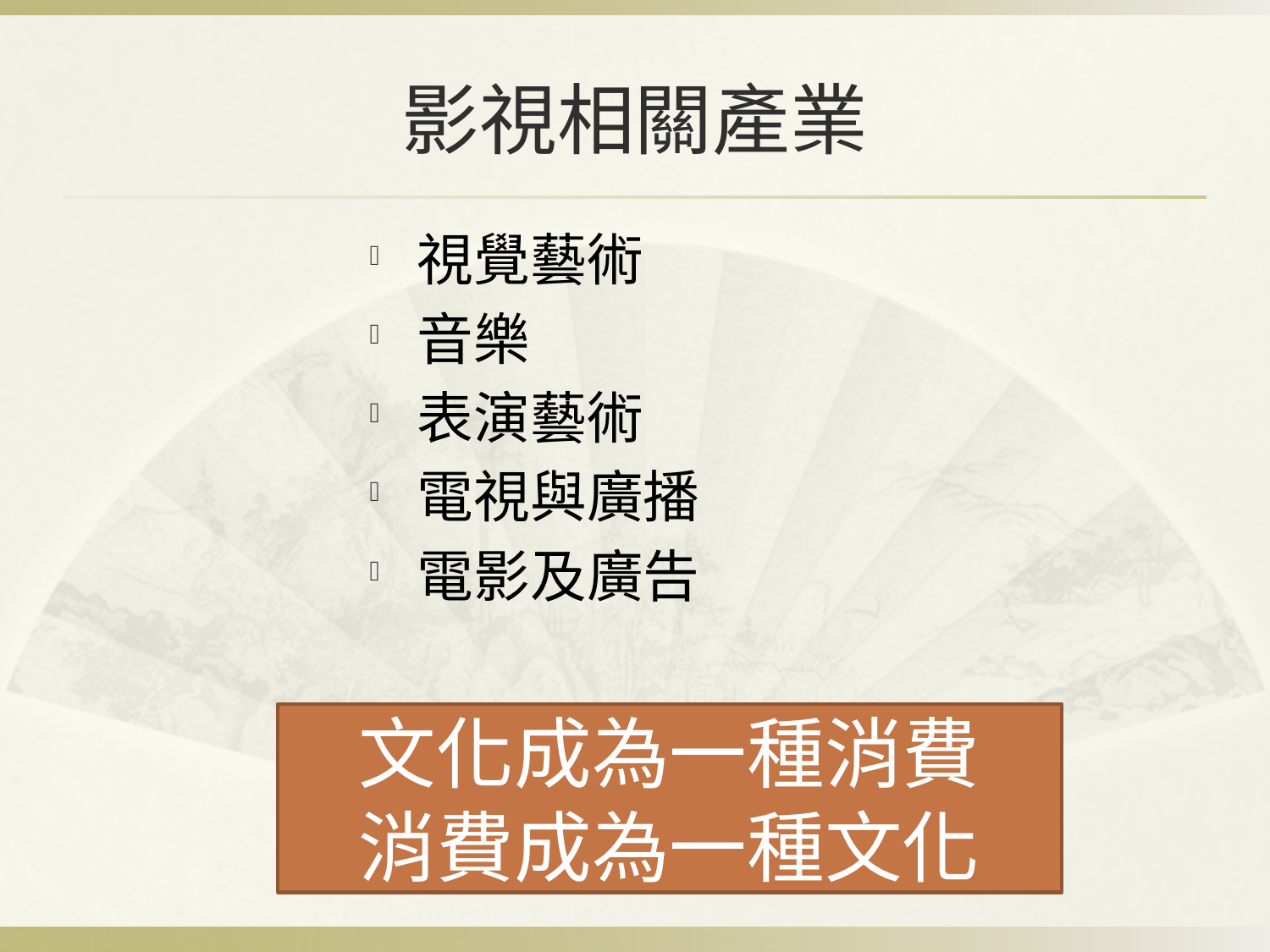

# 影視相關產業
視覺藝術
音樂
表演藝術
電視與廣播
電影及廣告
文化成為一種消費
消費成為一種文化